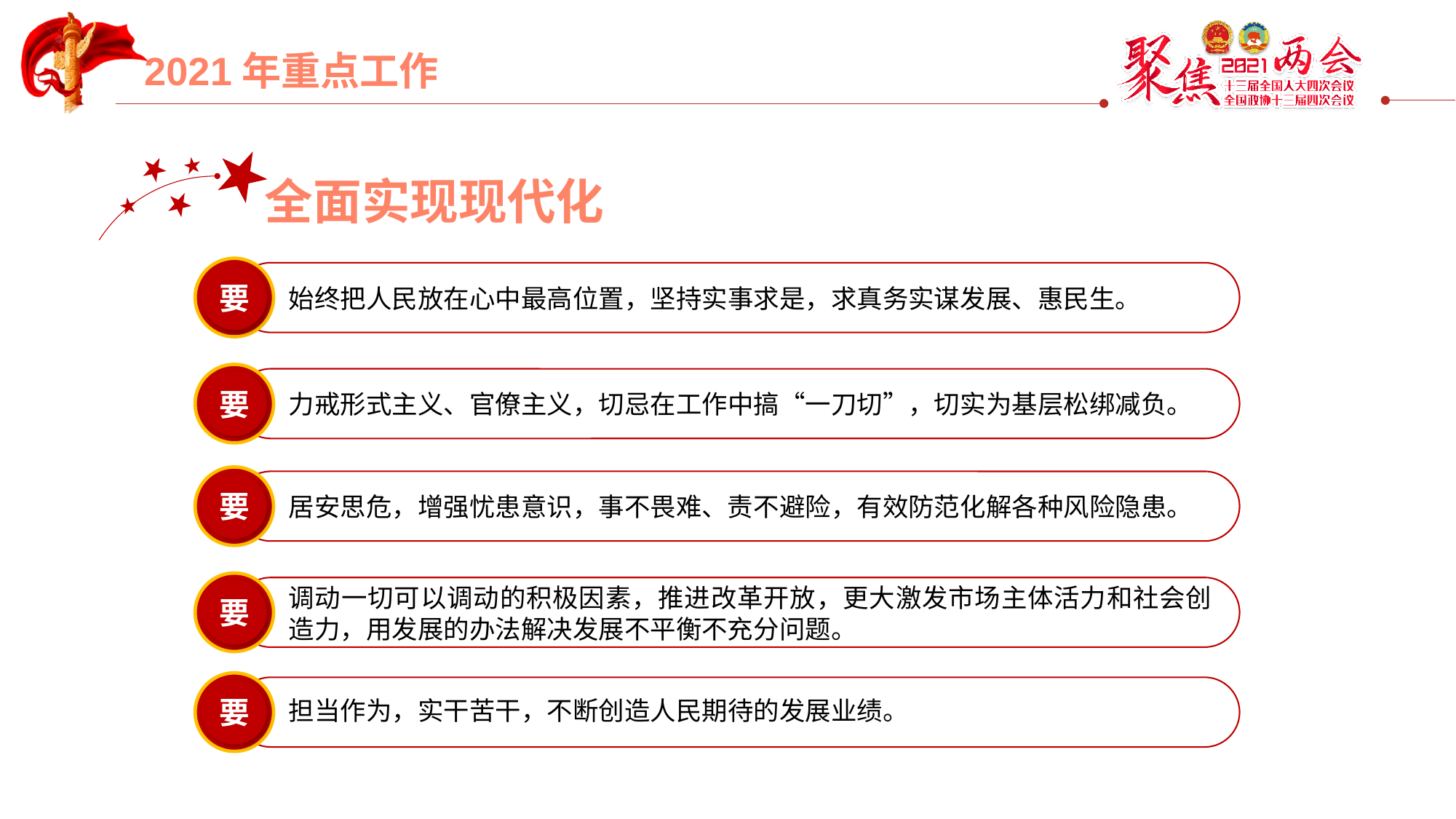

延迟符

全面实现现代化

要

始终把人民放在心中最高位置，坚持实事求是，求真务实谋发展、惠民生。

要

力戒形式主义、官僚主义，切忌在工作中搞“一刀切”，切实为基层松绑减负。

要

居安思危，增强忧患意识，事不畏难、责不避险，有效防范化解各种风险隐患。

要

调动一切可以调动的积极因素，推进改革开放，更大激发市场主体活力和社会创造力，用发展的办法解决发展不平衡不充分问题。

要

担当作为，实干苦干，不断创造人民期待的发展业绩。